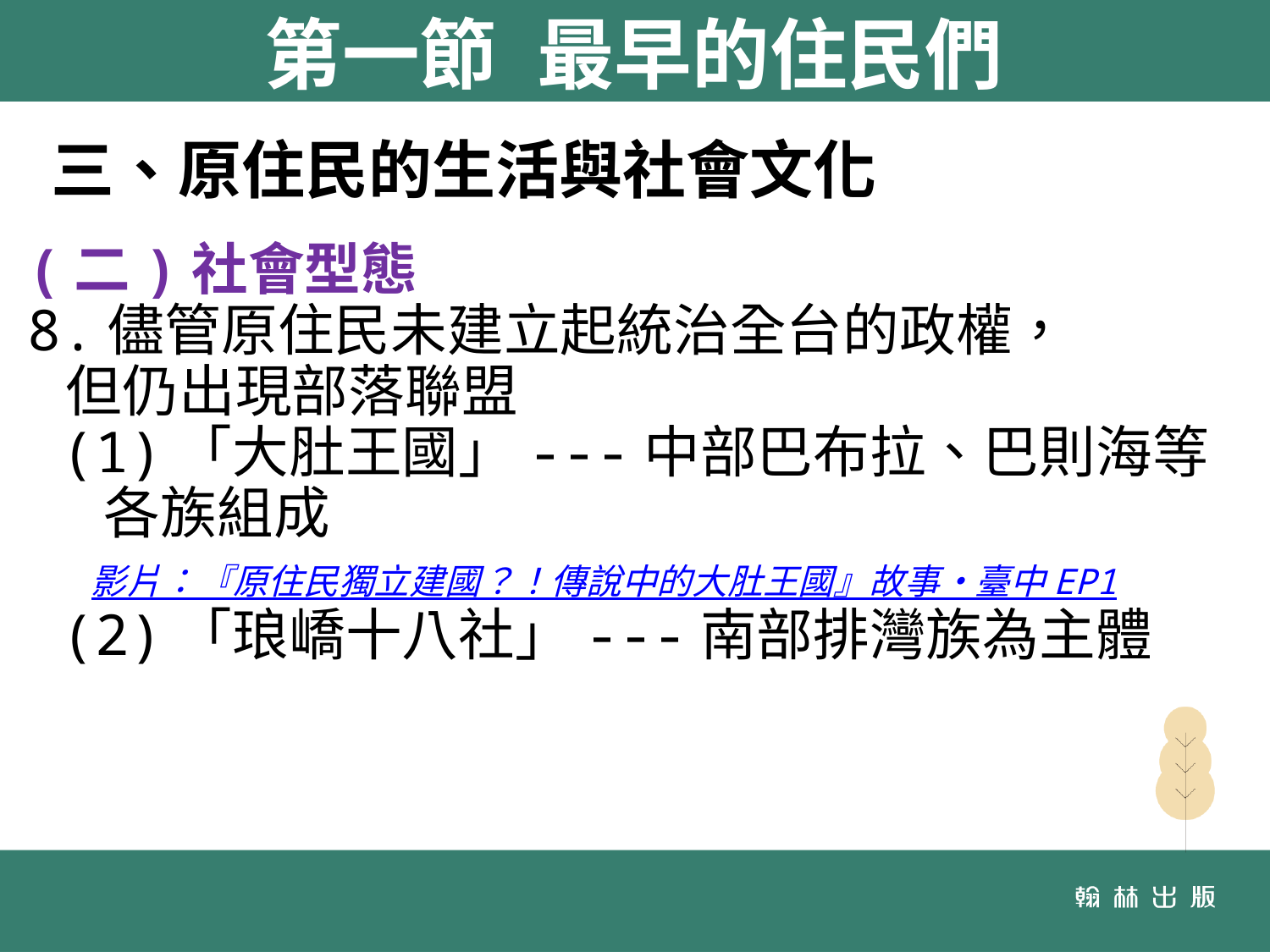

# 第一節  最早的住民們
三、原住民的生活與社會文化
(二)社會型態
8.儘管原住民未建立起統治全台的政權，
  但仍出現部落聯盟
 (1)「大肚王國」---中部巴布拉、巴則海等
     各族組成
    影片：『原住民獨立建國？！傳說中的大肚王國』故事‧臺中 EP1
 (2)「琅嶠十八社」---南部排灣族為主體